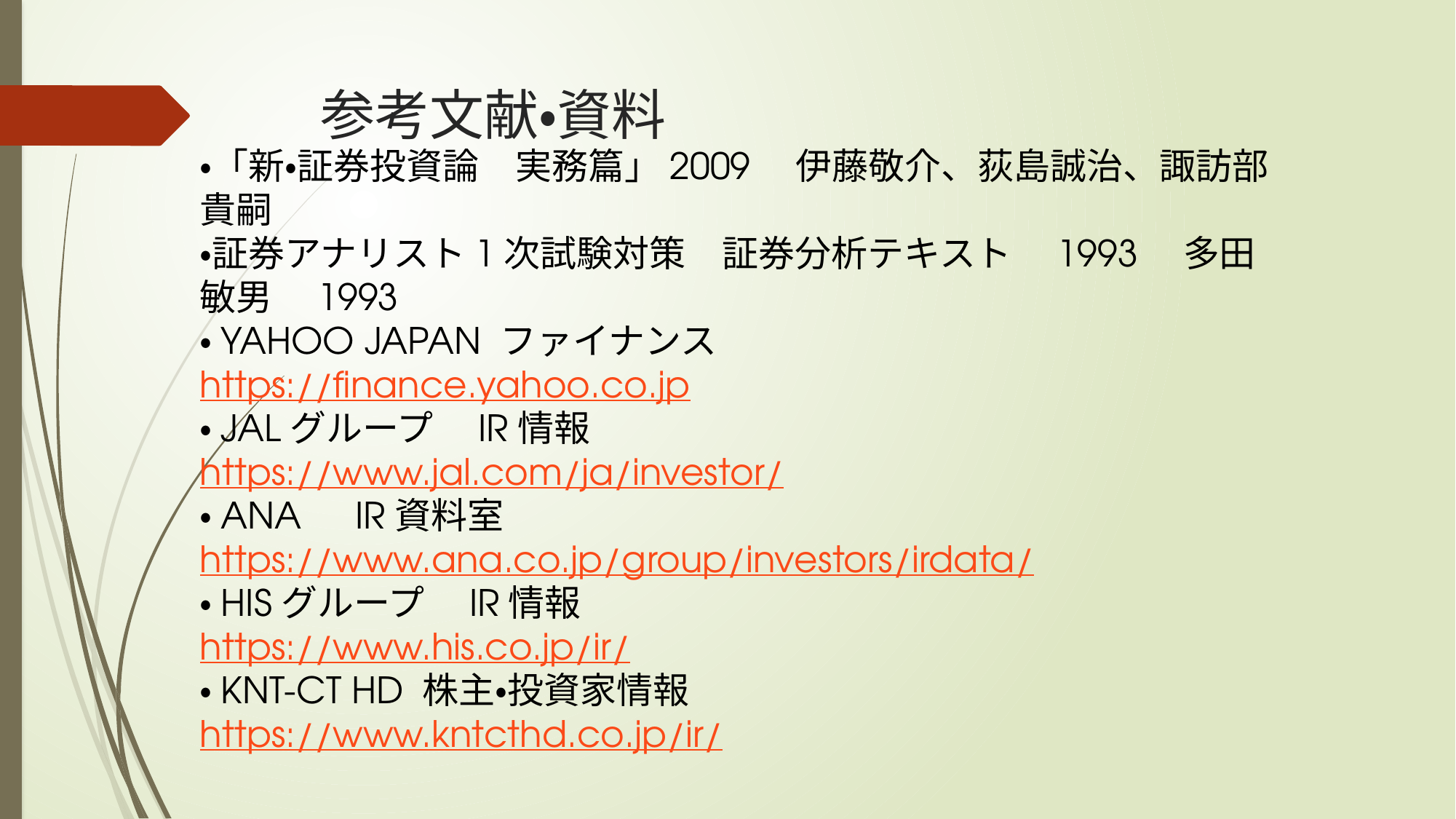

# 参考文献・資料
・「新・証券投資論　実務篇」2009　伊藤敬介、荻島誠治、諏訪部貴嗣
・証券アナリスト1次試験対策　証券分析テキスト　1993　多田敏男　1993
・YAHOO JAPAN ファイナンス
https://finance.yahoo.co.jp
・JALグループ　IR情報
https://www.jal.com/ja/investor/
・ANA　IR資料室
https://www.ana.co.jp/group/investors/irdata/
・HISグループ　IR情報
https://www.his.co.jp/ir/
・KNT-CT HD 株主・投資家情報
https://www.kntcthd.co.jp/ir/